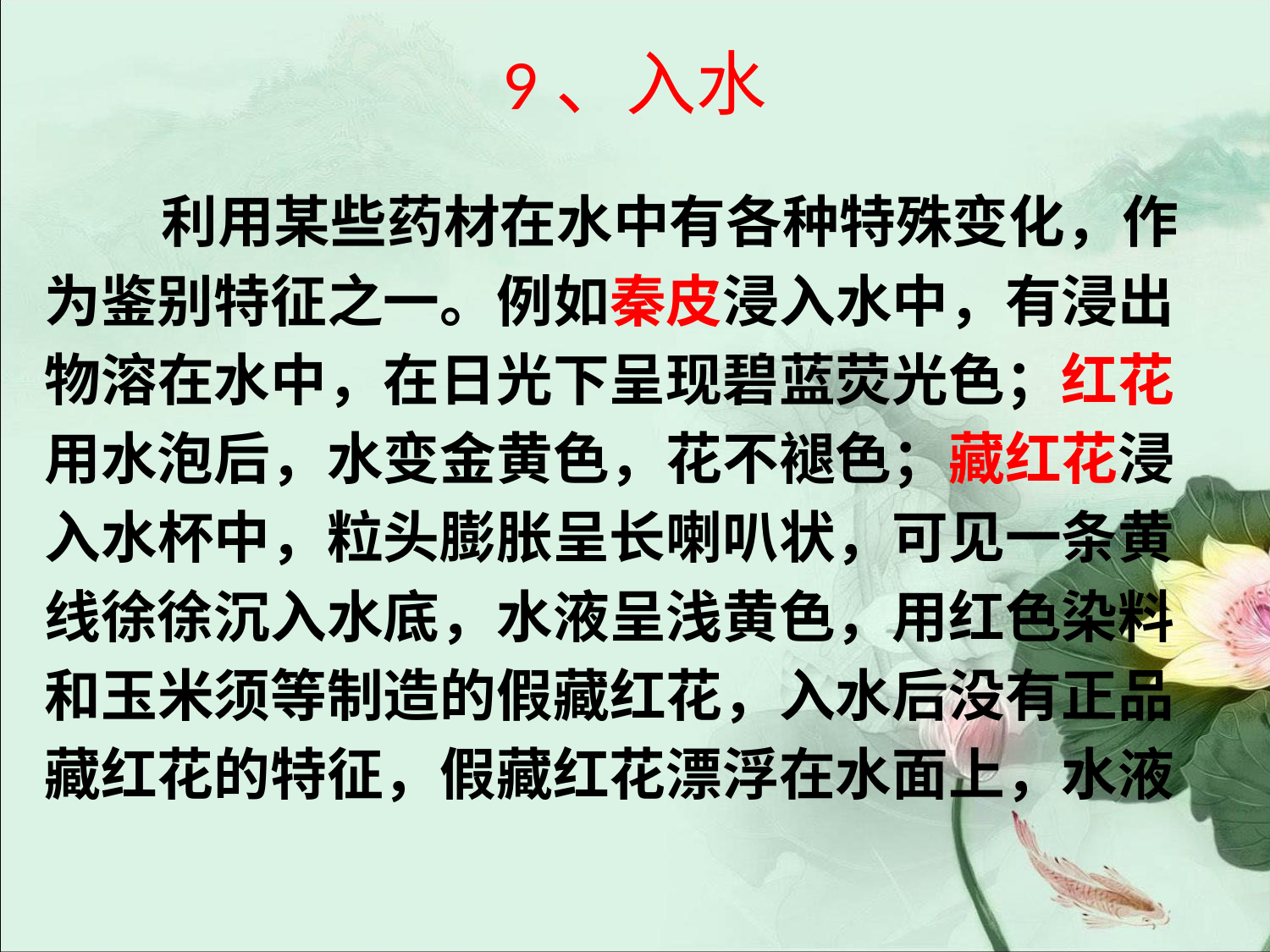

# 9、入水
        利用某些药材在水中有各种特殊变化，作
为鉴别特征之一。例如秦皮浸入水中，有浸出
物溶在水中，在日光下呈现碧蓝荧光色；红花
用水泡后，水变金黄色，花不褪色；藏红花浸
入水杯中，粒头膨胀呈长喇叭状，可见一条黄
线徐徐沉入水底，水液呈浅黄色，用红色染料
和玉米须等制造的假藏红花，入水后没有正品
藏红花的特征，假藏红花漂浮在水面上，水液